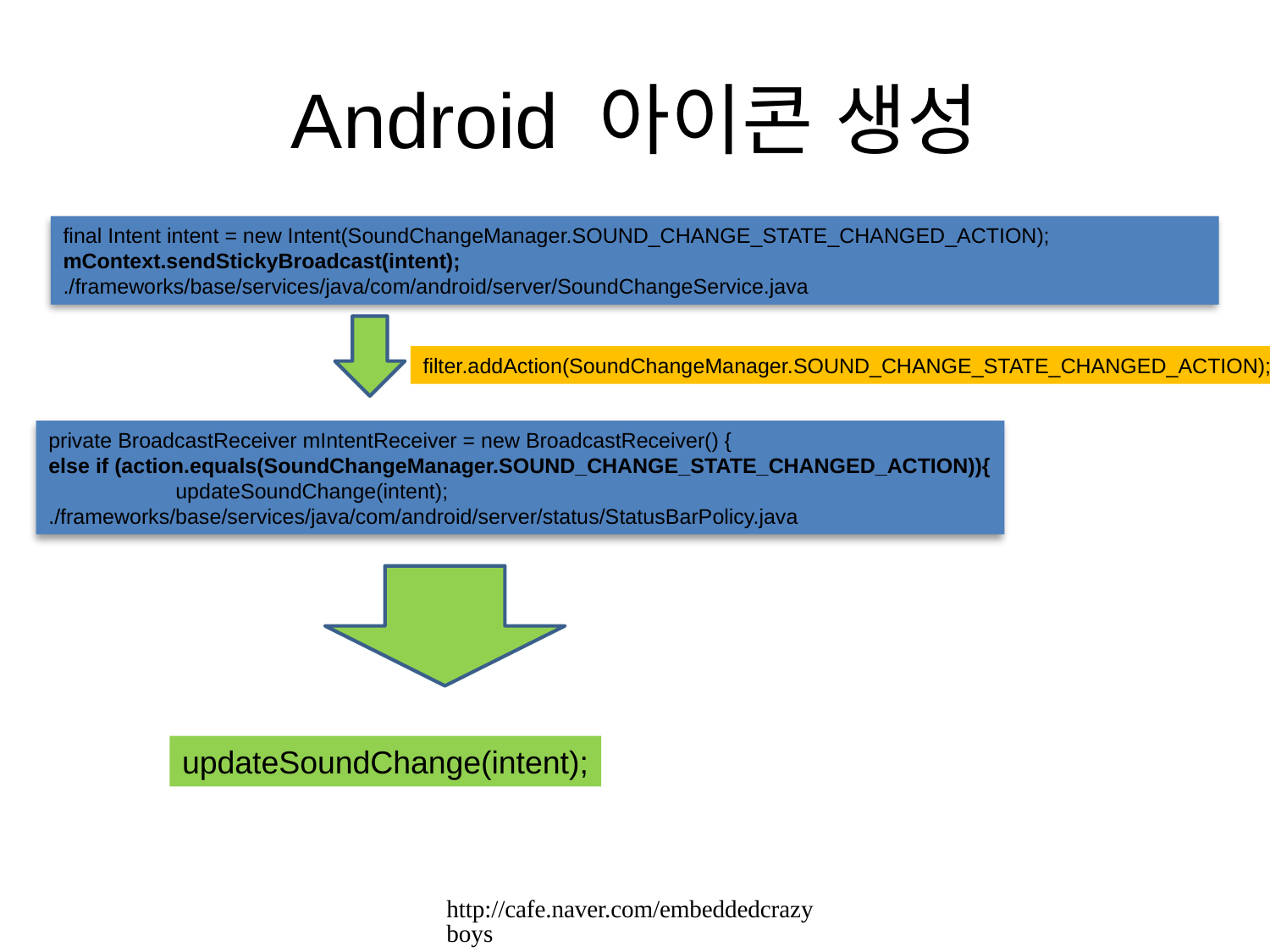

# Android 아이콘 생성
final Intent intent = new Intent(SoundChangeManager.SOUND_CHANGE_STATE_CHANGED_ACTION);
mContext.sendStickyBroadcast(intent);
./frameworks/base/services/java/com/android/server/SoundChangeService.java

filter.addAction(SoundChangeManager.SOUND_CHANGE_STATE_CHANGED_ACTION);
private BroadcastReceiver mIntentReceiver = new BroadcastReceiver() {
else if (action.equals(SoundChangeManager.SOUND_CHANGE_STATE_CHANGED_ACTION)){
                	updateSoundChange(intent);
./frameworks/base/services/java/com/android/server/status/StatusBarPolicy.java

updateSoundChange(intent);
http://cafe.naver.com/embeddedcrazyboys